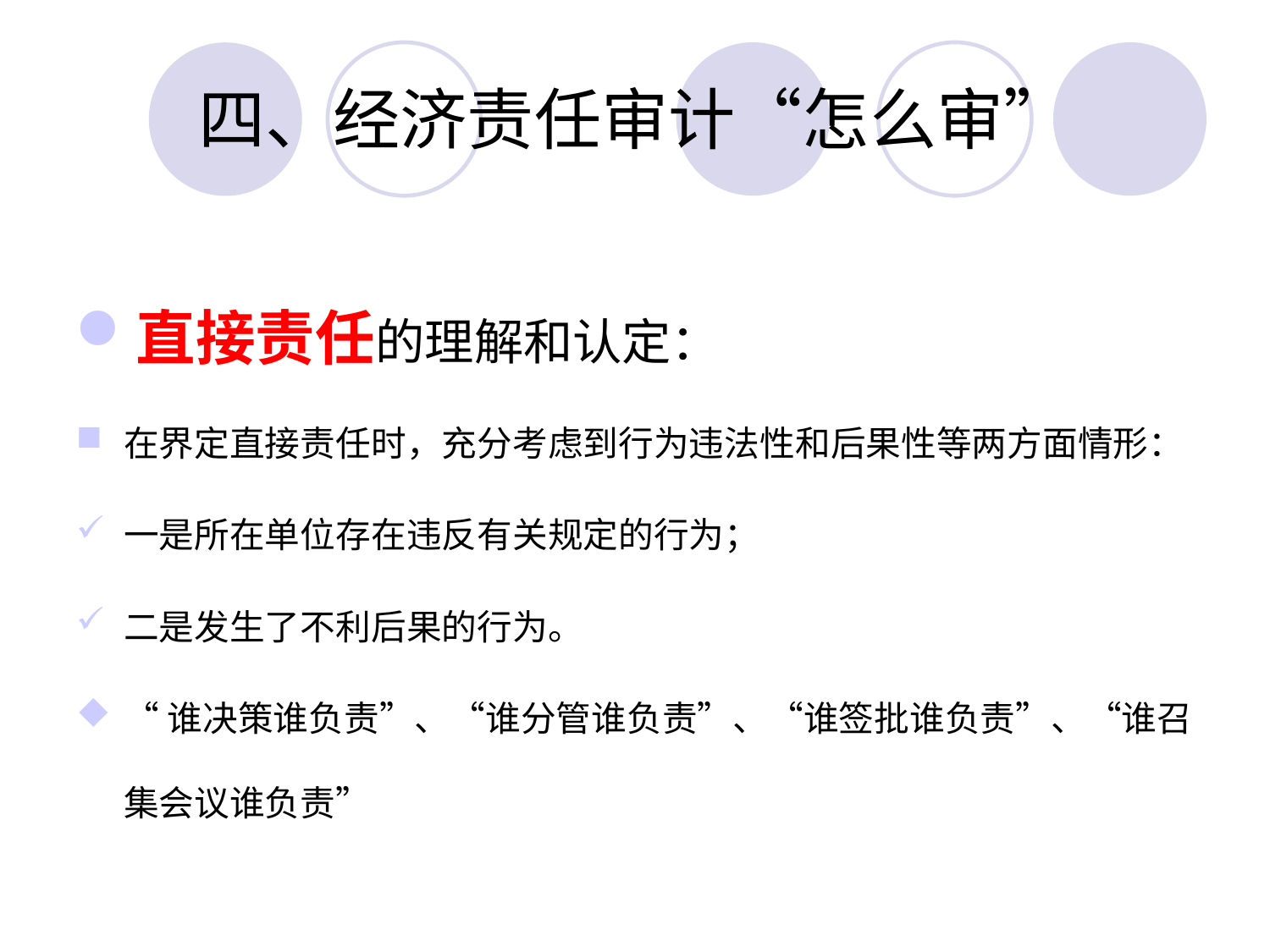

# 四、经济责任审计“怎么审”
直接责任的理解和认定：
在界定直接责任时，充分考虑到行为违法性和后果性等两方面情形：
一是所在单位存在违反有关规定的行为；
二是发生了不利后果的行为。
“谁决策谁负责”、“谁分管谁负责”、“谁签批谁负责”、“谁召集会议谁负责”